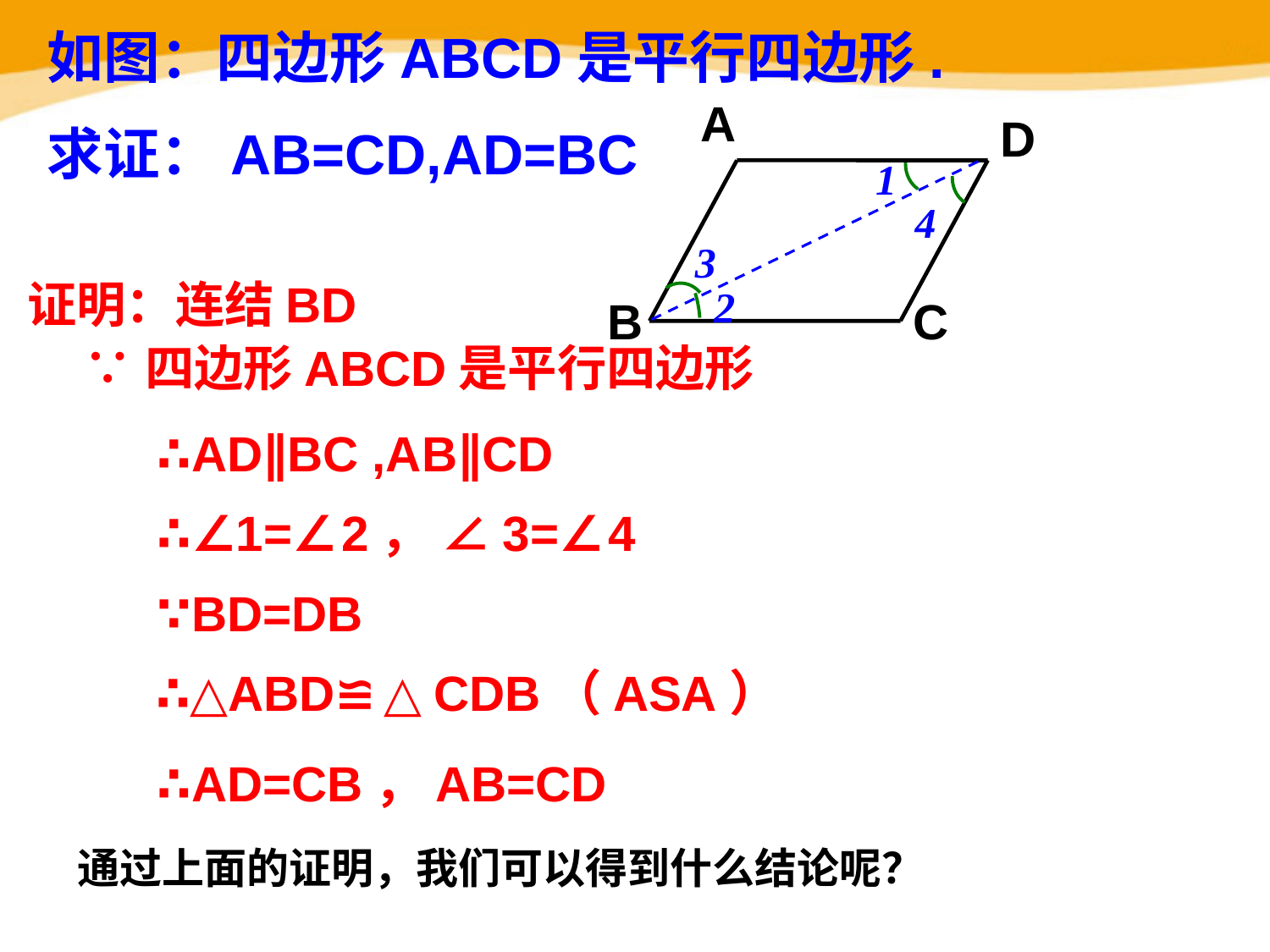

如图：四边形ABCD是平行四边形.
求证：AB=CD,AD=BC
A
D
B
C

1

4
3
2

证明：连结BD
     ∵四边形ABCD是平行四边形
∴AD∥BC ,AB∥CD
∴∠1=∠2， ∠3=∠4
∵BD=DB
∴△ABD≌△CDB（ASA）
∴AD=CB，AB=CD
通过上面的证明，我们可以得到什么结论呢？